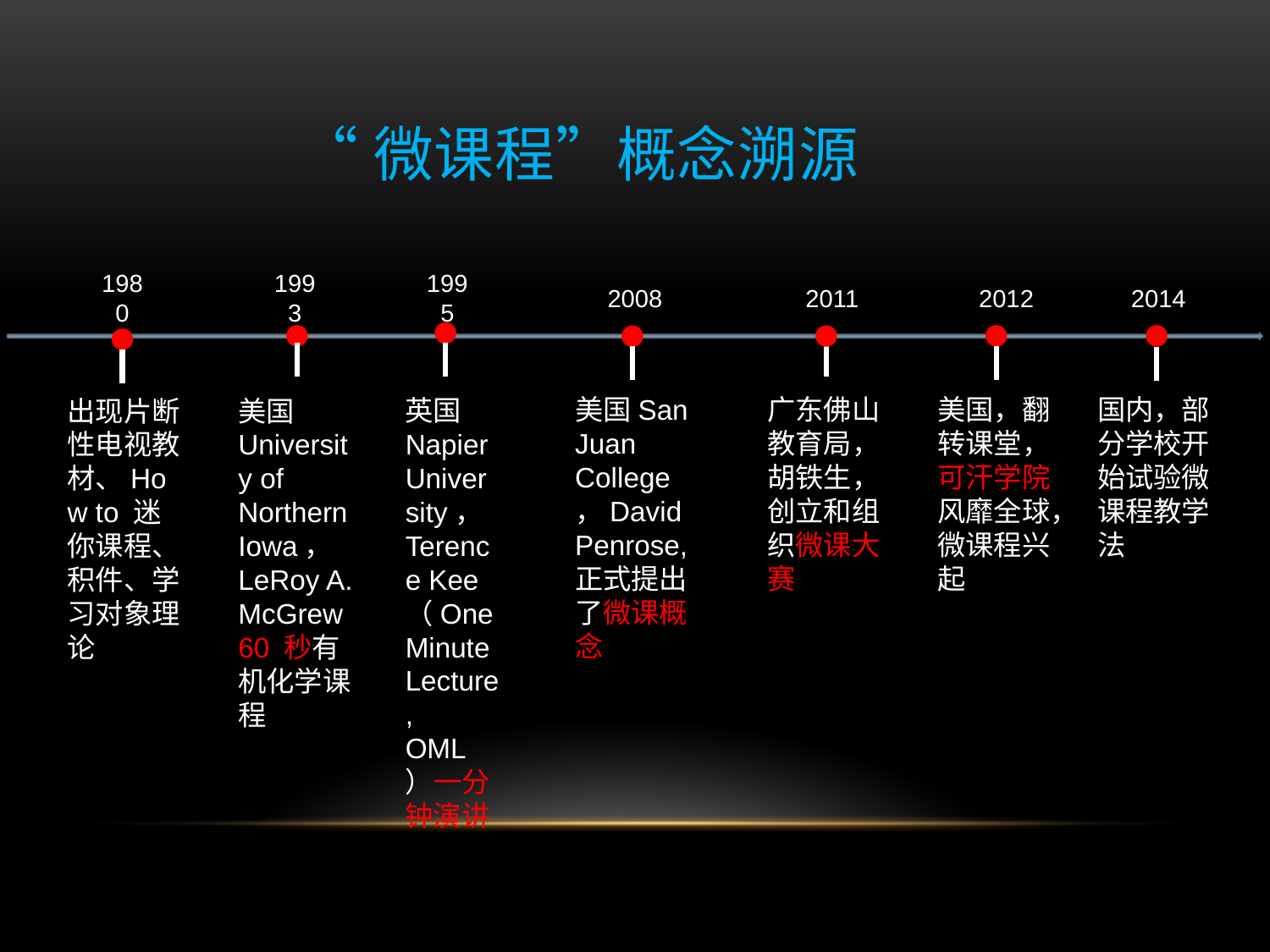

“微课程”概念溯源
1980
1993
1995
2008
2011
2012
2014

美国San Juan College，David
Penrose,
正式提出了微课概念
广东佛山教育局，胡铁生，创立和组织微课大赛
美国，翻转课堂，可汗学院风靡全球，微课程兴起
国内，部分学校开始试验微课程教学法
英国Napier University，
Terence Kee
（One Minute Lecture, OML）一分钟演讲
出现片断性电视教材、How to 迷你课程、积件、学习对象理论
美国University of
Northern Iowa，LeRoy A. McGrew
60 秒有机化学课程